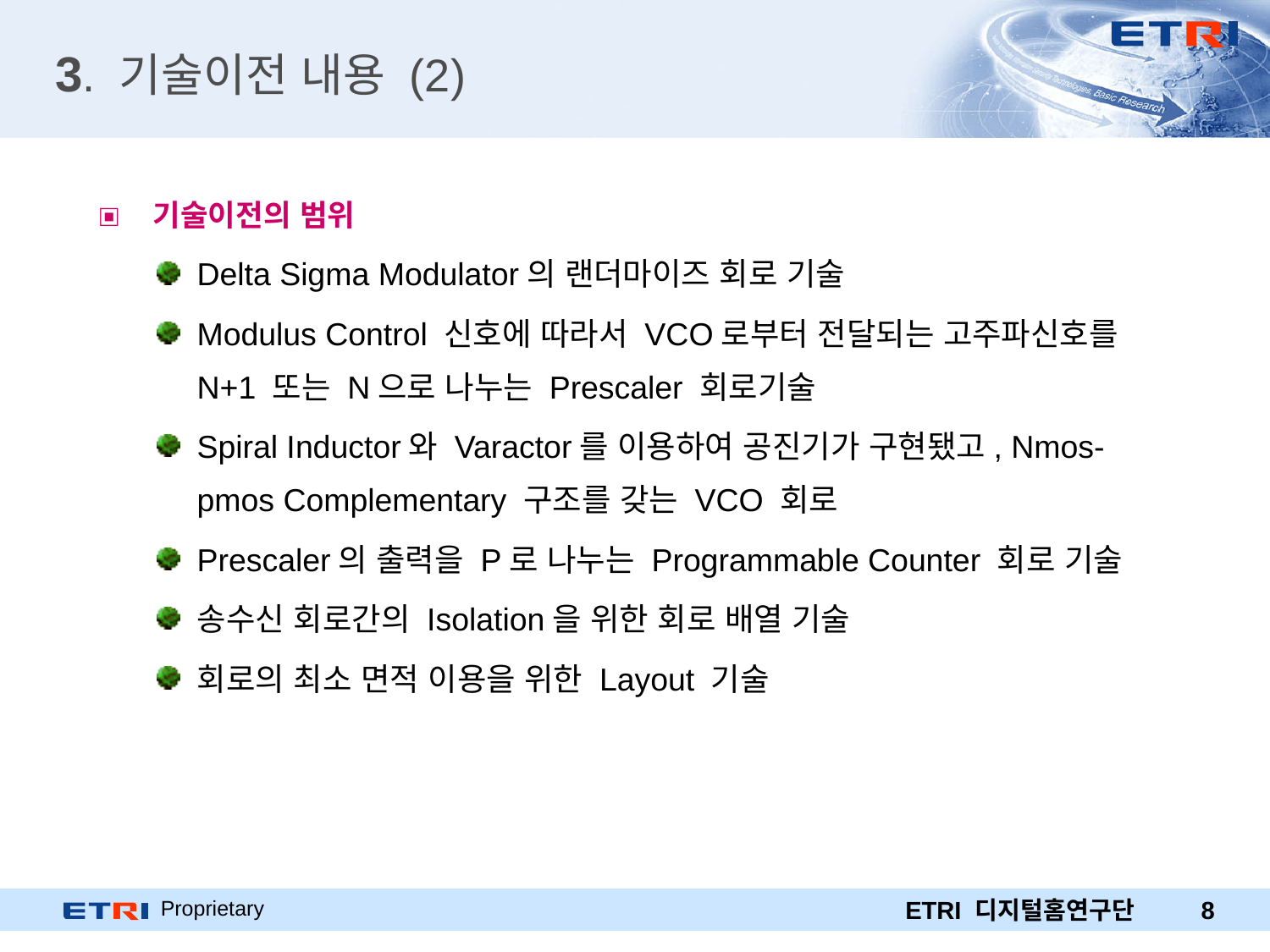

# 3. 기술이전 내용 (2)
 기술이전의 범위
Delta Sigma Modulator의 랜더마이즈 회로 기술
Modulus Control 신호에 따라서 VCO로부터 전달되는 고주파신호를 N+1 또는 N으로 나누는 Prescaler 회로기술
Spiral Inductor와 Varactor를 이용하여 공진기가 구현됐고, Nmos-pmos Complementary 구조를 갖는 VCO 회로
Prescaler의 출력을 P로 나누는 Programmable Counter 회로 기술
송수신 회로간의 Isolation을 위한 회로 배열 기술
회로의 최소 면적 이용을 위한 Layout 기술
ETRI 디지털홈연구단
8